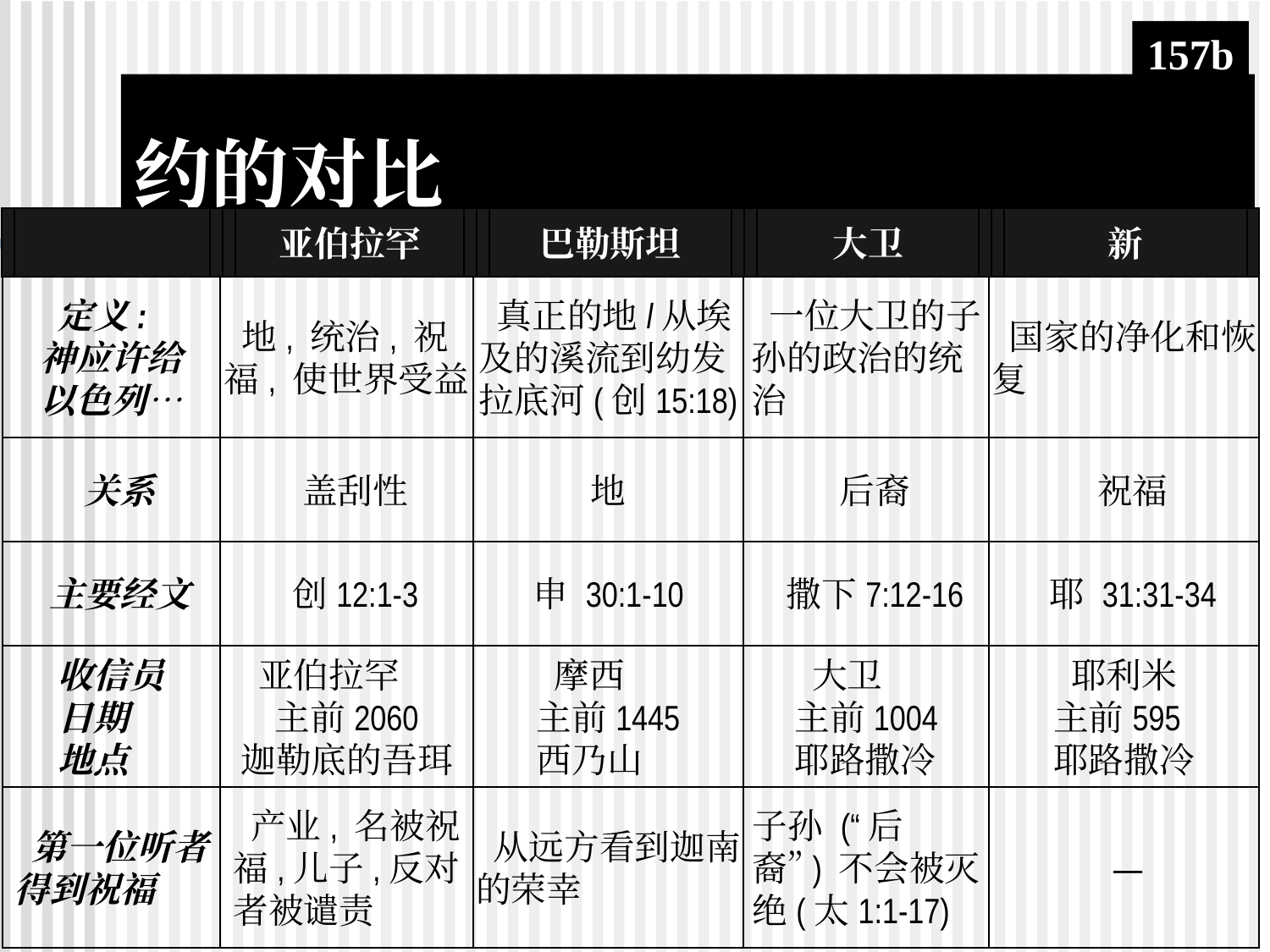

157b
约的对比

亚伯拉罕

巴勒斯坦

大卫

新
 定义:
神应许给
以色列…
 地, 统治, 祝福, 使世界受益
 真正的地l从埃及的溪流到幼发拉底河(创15:18)‏
 一位大卫的子孙的政治的统治
 国家的净化和恢复
 关系
 盖刮性
地
 后裔
 祝福
 主要经文
 创12:1-3
申 30:1-10
 撒下7:12-16
 耶 31:31-34
收信员
日期
地点
 亚伯拉罕
主前2060
迦勒底的吾珥
 摩西
主前1445
西乃山
 大卫
主前1004
耶路撒冷
 耶利米
主前595
耶路撒冷
 第一位听者得到祝福
 产业, 名被祝福,儿子,反对者被谴责
 从远方看到迦南的荣幸
子孙 (“后
裔”) 不会被灭绝(太1:1-17)‏
 —